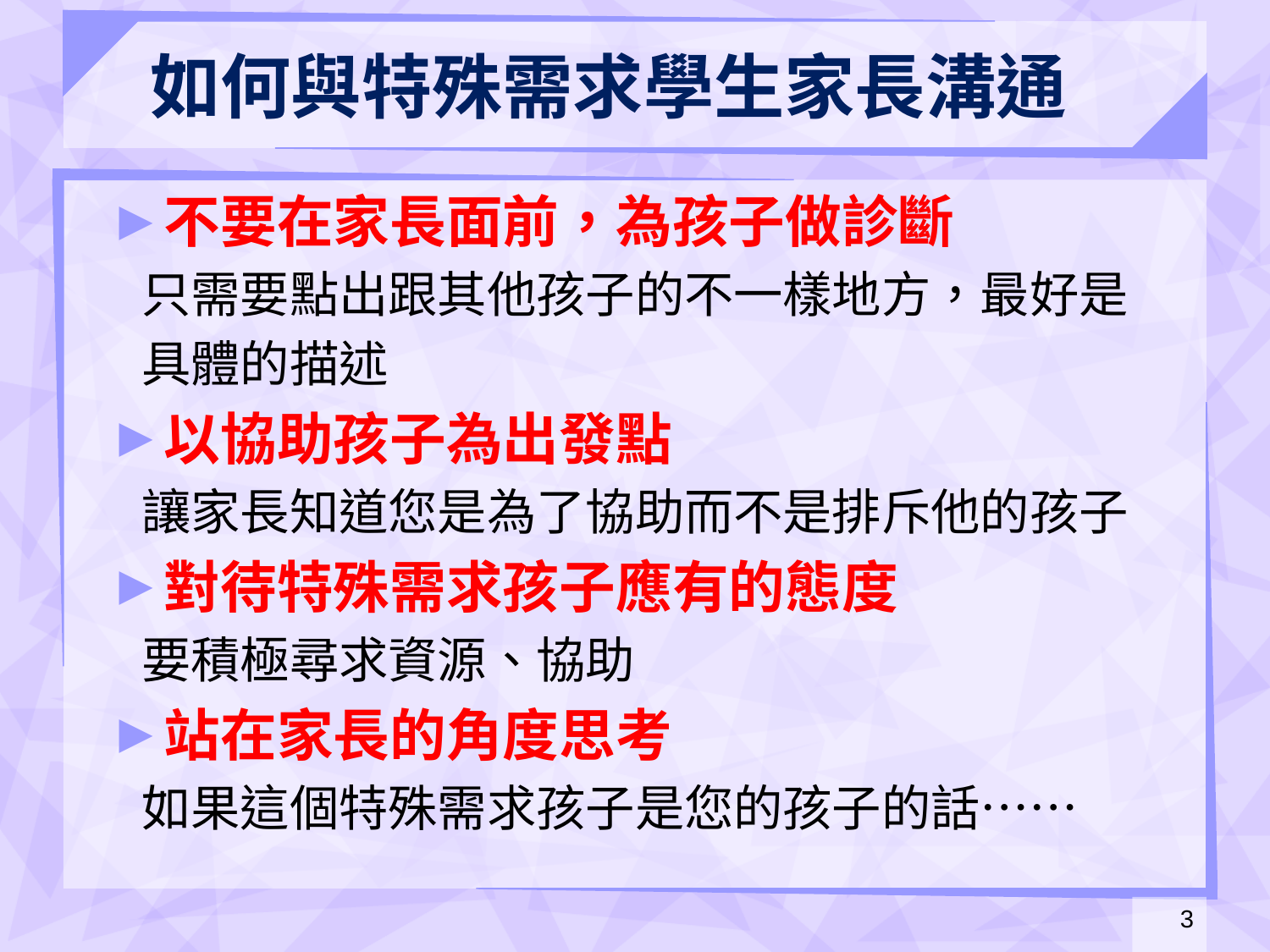

# 如何與特殊需求學生家長溝通
不要在家長面前，為孩子做診斷
  只需要點出跟其他孩子的不一樣地方，最好是
  具體的描述
以協助孩子為出發點
  讓家長知道您是為了協助而不是排斥他的孩子
對待特殊需求孩子應有的態度
  要積極尋求資源、協助
站在家長的角度思考
  如果這個特殊需求孩子是您的孩子的話……
3